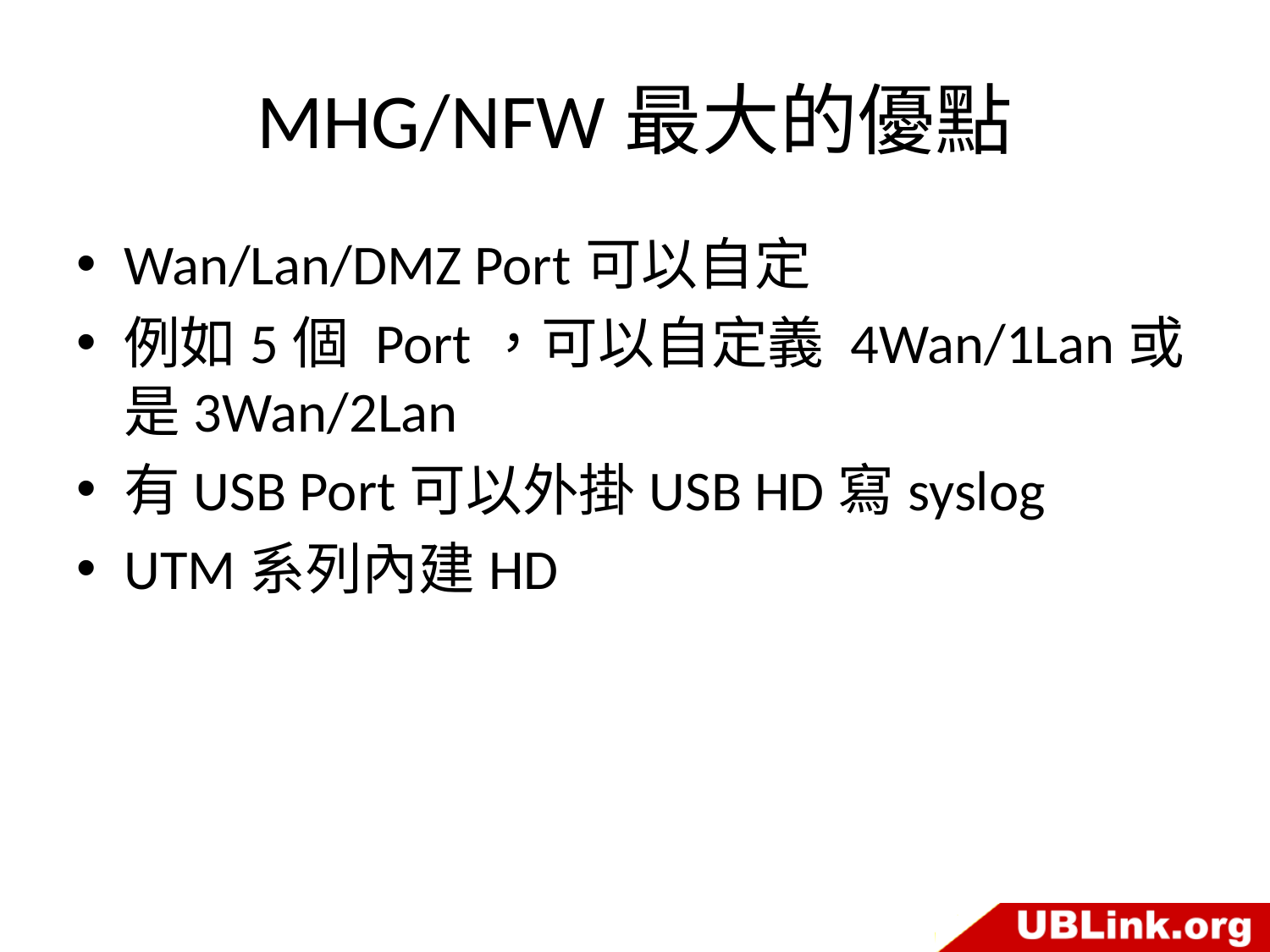

# MHG/NFW最大的優點
Wan/Lan/DMZ Port可以自定
例如5個 Port，可以自定義 4Wan/1Lan或是3Wan/2Lan
有USB Port可以外掛USB HD寫syslog
UTM系列內建HD